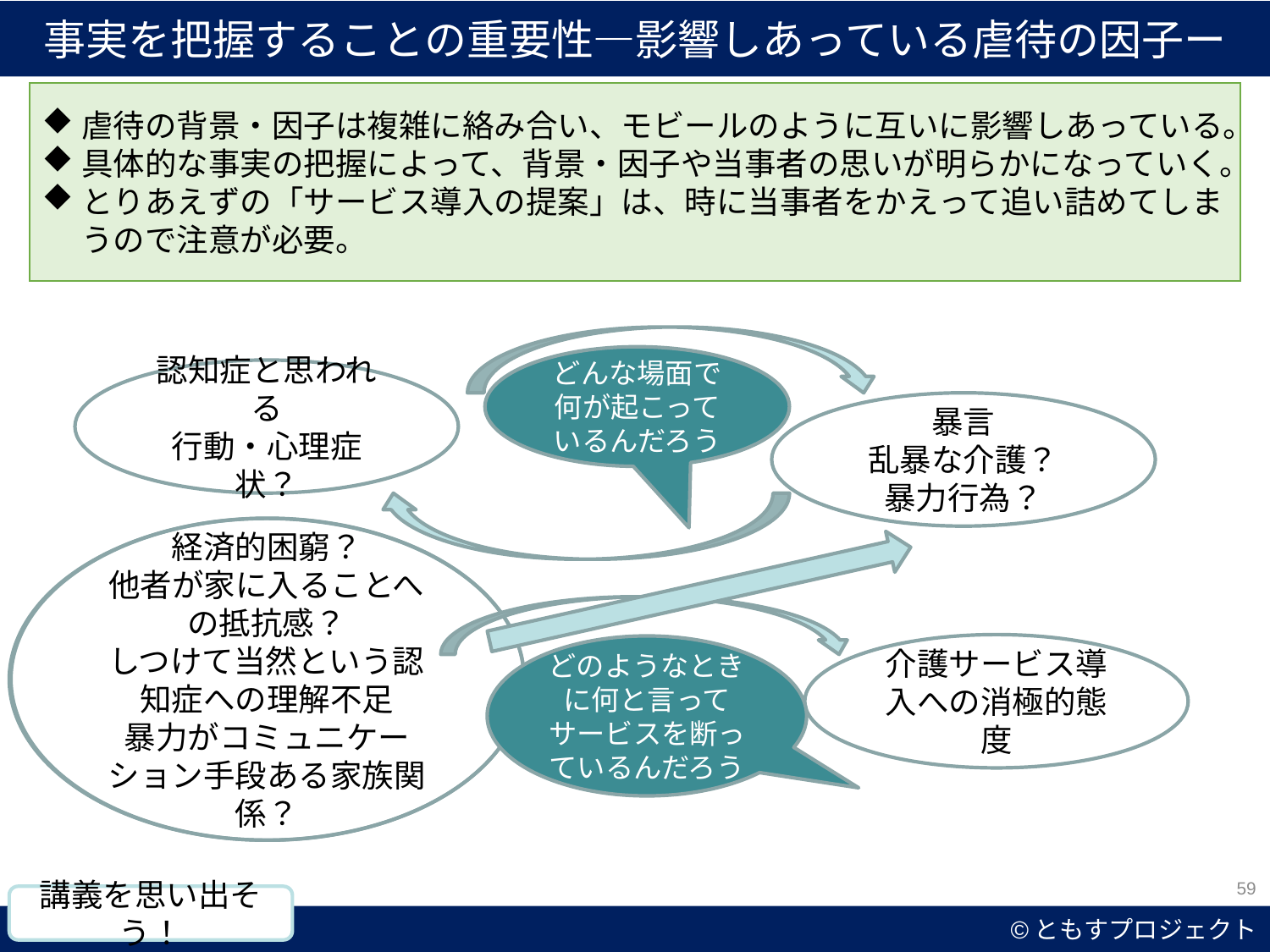

事実を把握することの重要性―影響しあっている虐待の因子ー
虐待の背景・因子は複雑に絡み合い、モビールのように互いに影響しあっている。
具体的な事実の把握によって、背景・因子や当事者の思いが明らかになっていく。
とりあえずの「サービス導入の提案」は、時に当事者をかえって追い詰めてしまうので注意が必要。

どんな場面で何が起こっているんだろう
認知症と思われる
行動・心理症状？
暴言
乱暴な介護？
暴力行為？

経済的困窮？
他者が家に入ることへの抵抗感？
しつけて当然という認知症への理解不足
暴力がコミュニケーション手段ある家族関係？

介護サービス導入への消極的態度
どのようなときに何と言ってサービスを断っているんだろう
59
講義を思い出そう！
©ともすプロジェクト